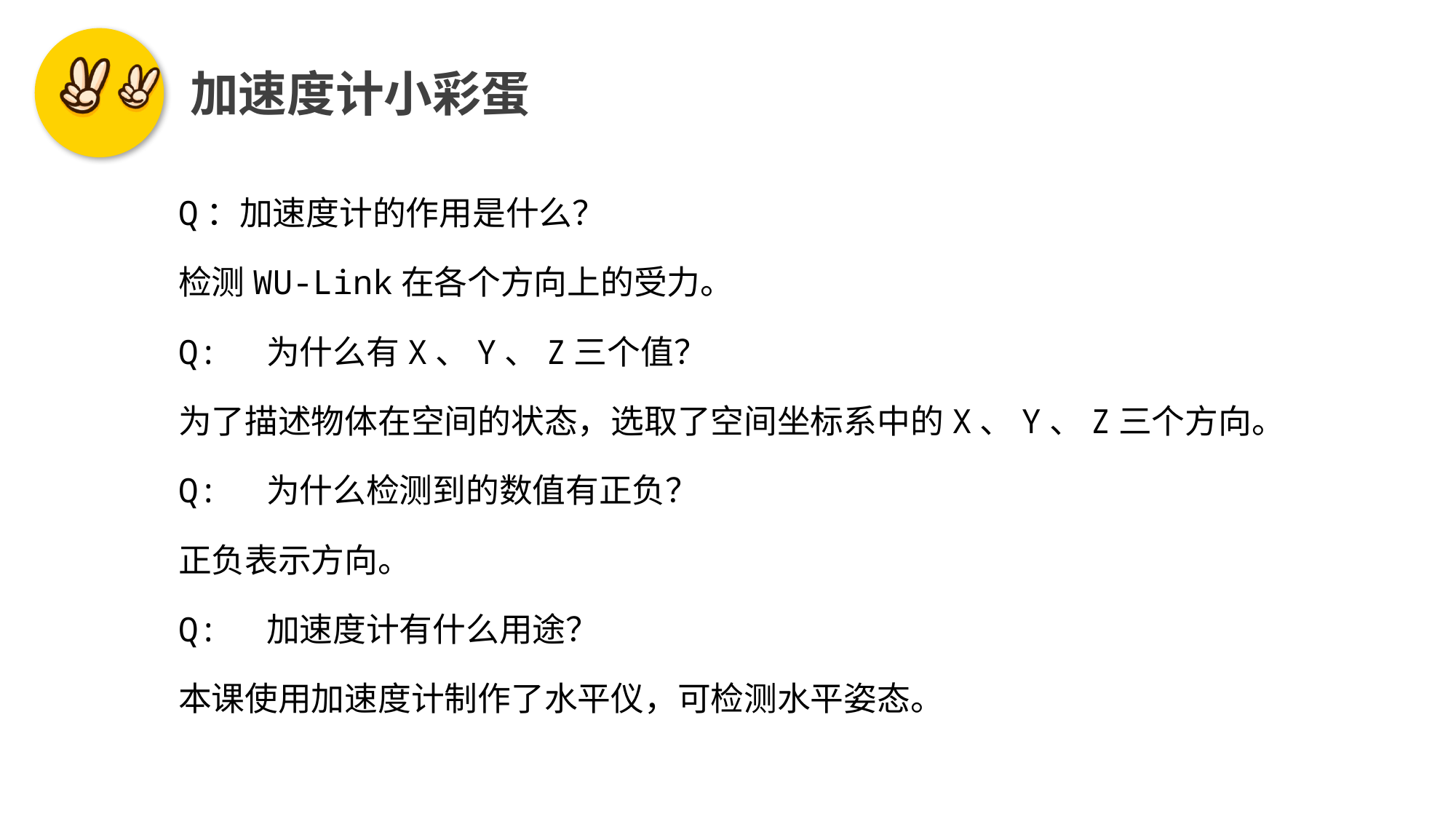

加速度计小彩蛋
Q：加速度计的作用是什么？
检测WU-Link在各个方向上的受力。
Q:  为什么有X、Y、Z三个值？
为了描述物体在空间的状态，选取了空间坐标系中的X、Y、Z三个方向。
Q:  为什么检测到的数值有正负？
正负表示方向。
Q:  加速度计有什么用途？
本课使用加速度计制作了水平仪，可检测水平姿态。